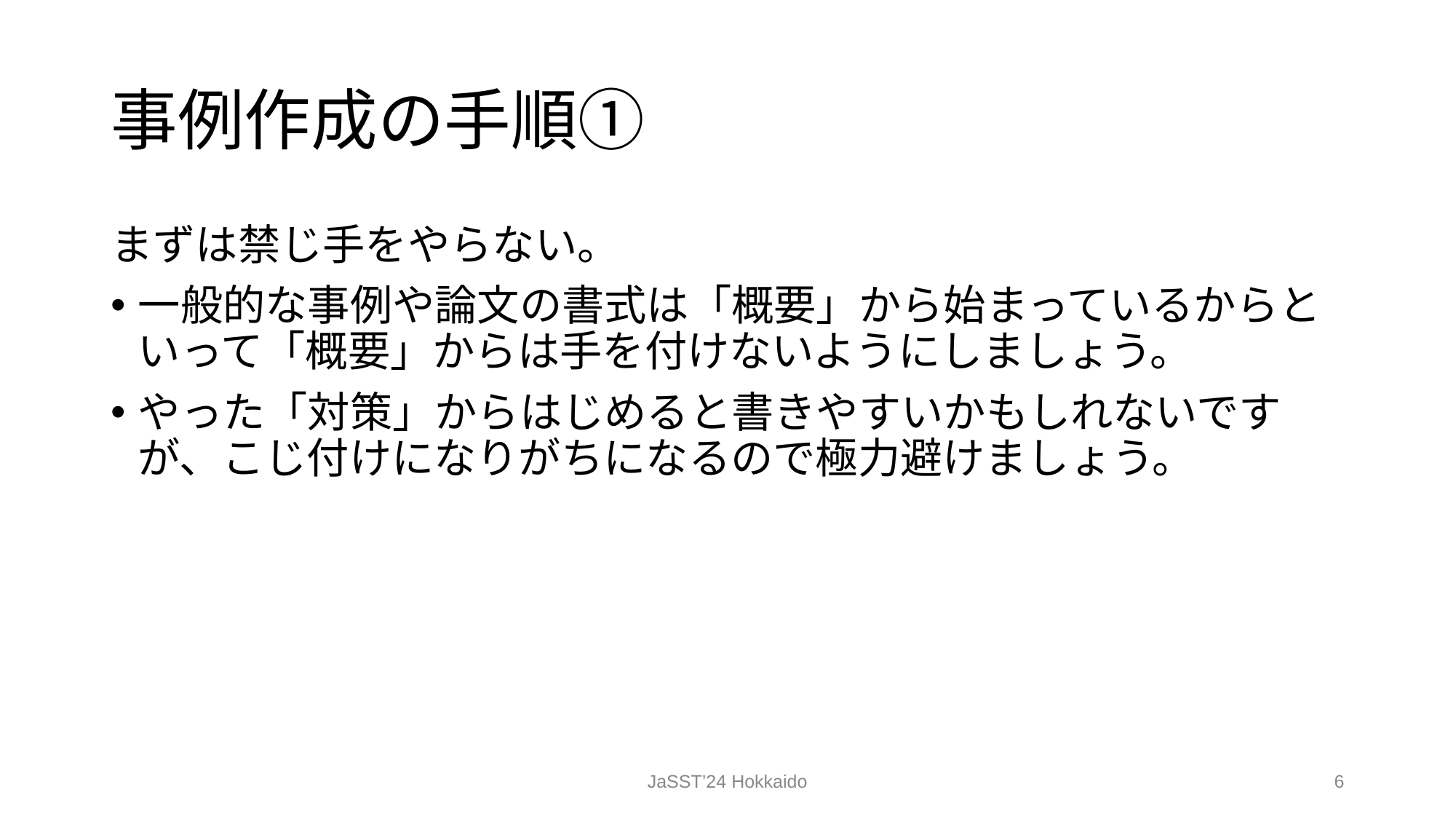

# 事例作成の手順①
まずは禁じ手をやらない。
一般的な事例や論文の書式は「概要」から始まっているからといって「概要」からは手を付けないようにしましょう。
やった「対策」からはじめると書きやすいかもしれないですが、こじ付けになりがちになるので極力避けましょう。
JaSST’24 Hokkaido
6